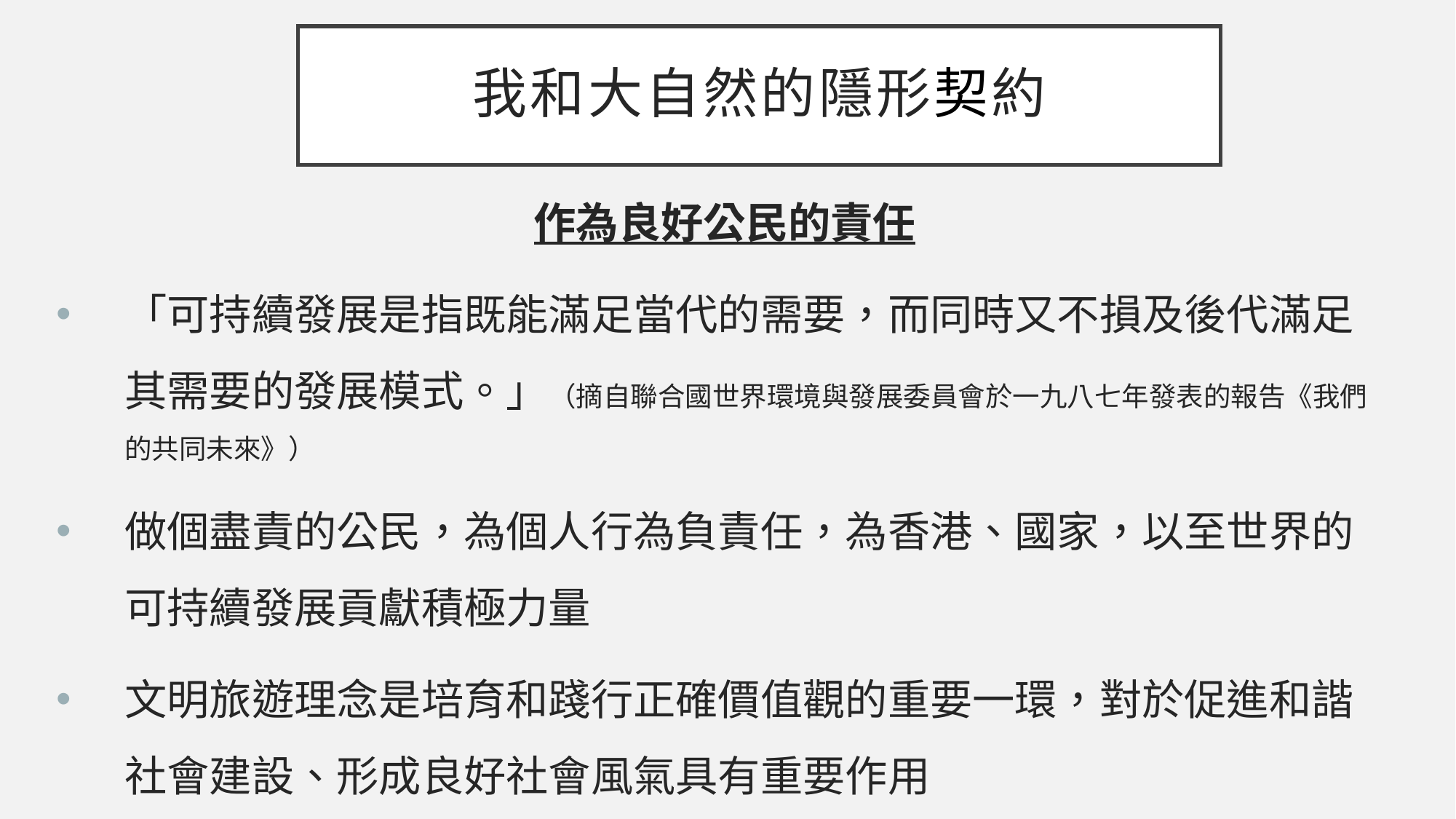

# 我和大自然的隱形契約
作為良好公民的責任
「可持續發展是指既能滿足當代的需要，而同時又不損及後代滿足其需要的發展模式。」（摘自聯合國世界環境與發展委員會於一九八七年發表的報告《我們的共同未來》）
做個盡責的公民，為個人行為負責任，為香港、國家，以至世界的可持續發展貢獻積極力量
文明旅遊理念是培育和踐行正確價值觀的重要一環，對於促進和諧社會建設、形成良好社會風氣具有重要作用